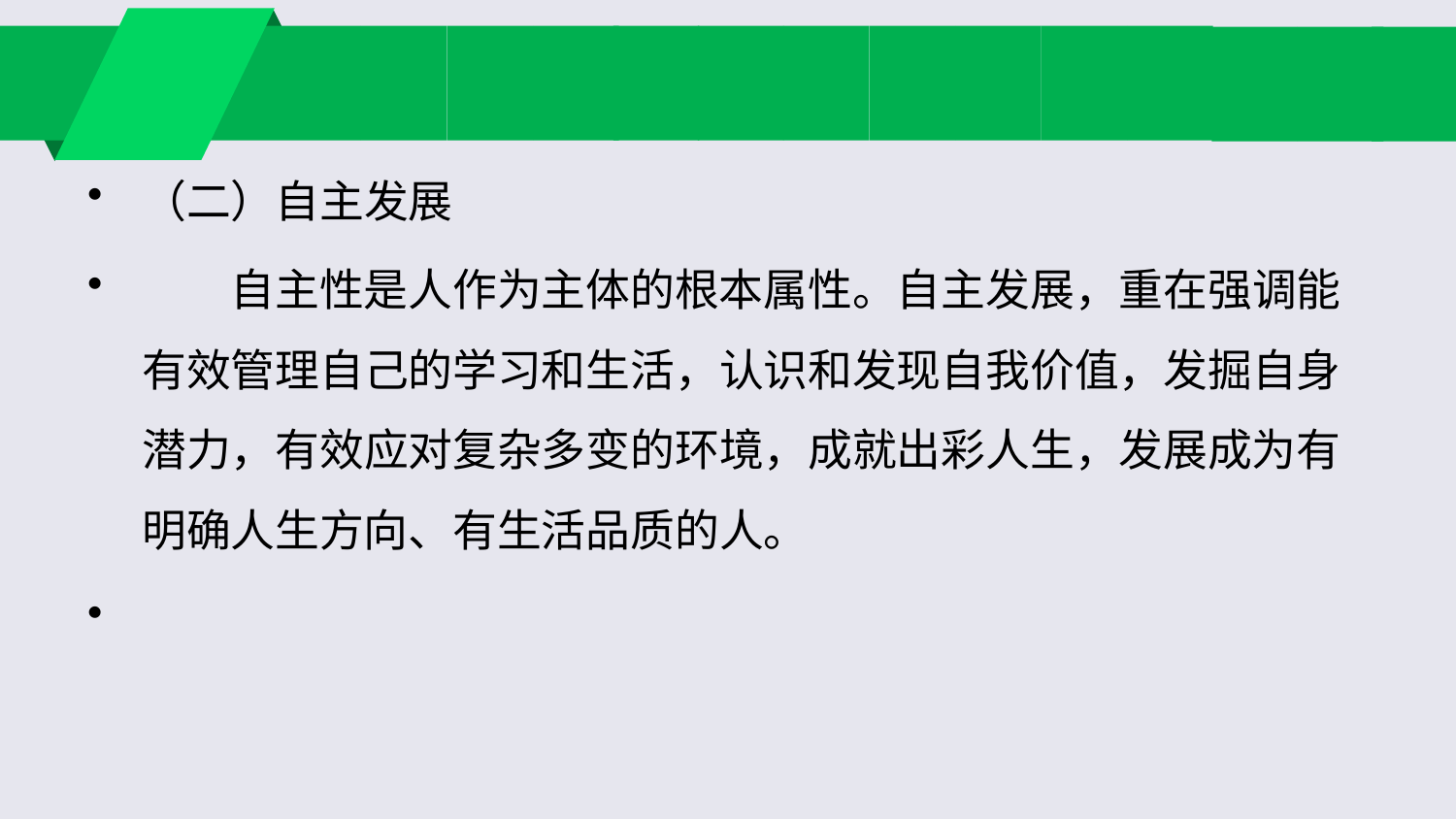

#
（二）自主发展
　　自主性是人作为主体的根本属性。自主发展，重在强调能有效管理自己的学习和生活，认识和发现自我价值，发掘自身潜力，有效应对复杂多变的环境，成就出彩人生，发展成为有明确人生方向、有生活品质的人。